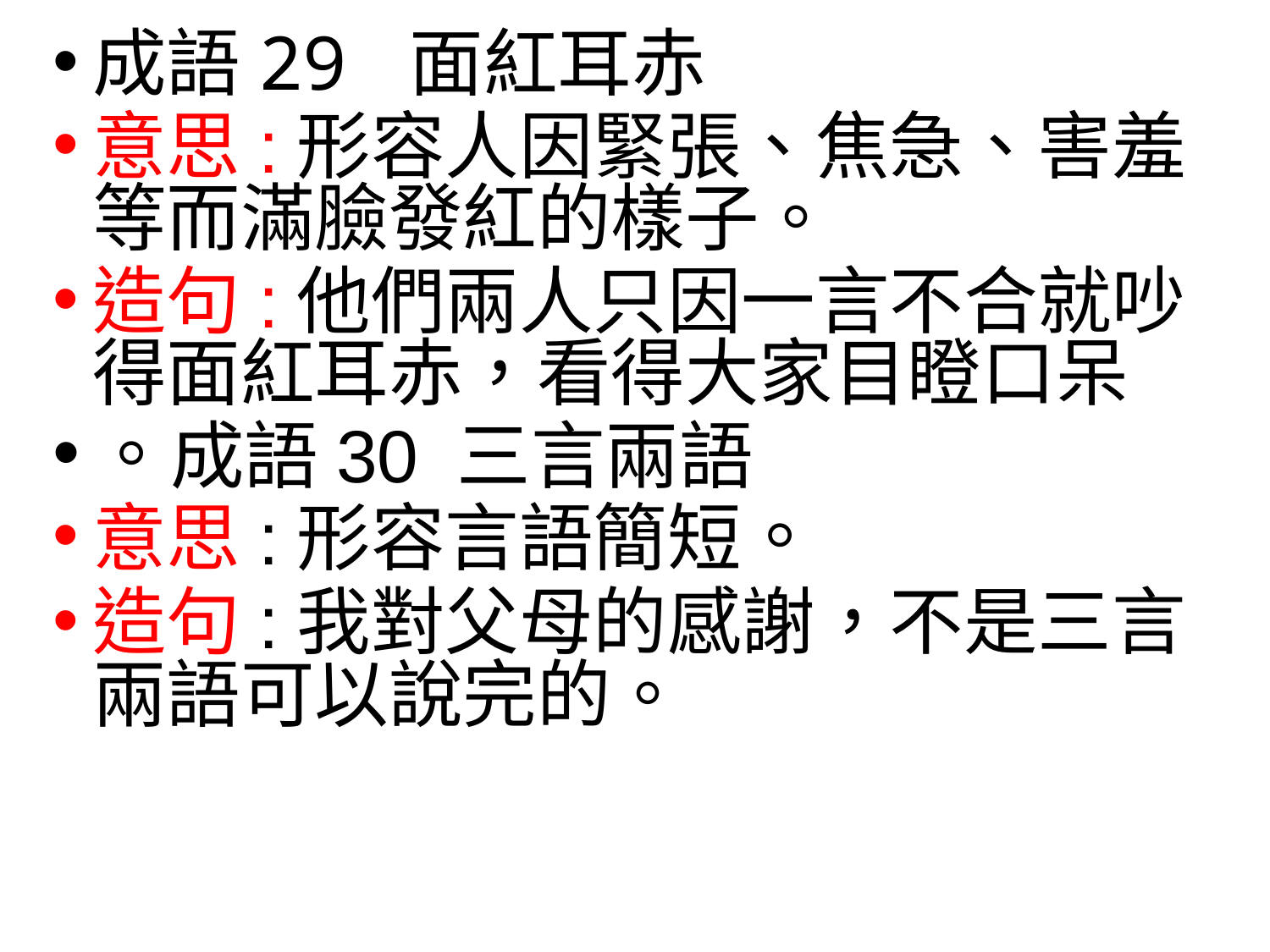

成語29 面紅耳赤
意思:形容人因緊張、焦急、害羞等而滿臉發紅的樣子。
造句:他們兩人只因一言不合就吵得面紅耳赤，看得大家目瞪口呆
。成語30 三言兩語
意思:形容言語簡短。
造句:我對父母的感謝，不是三言兩語可以說完的。